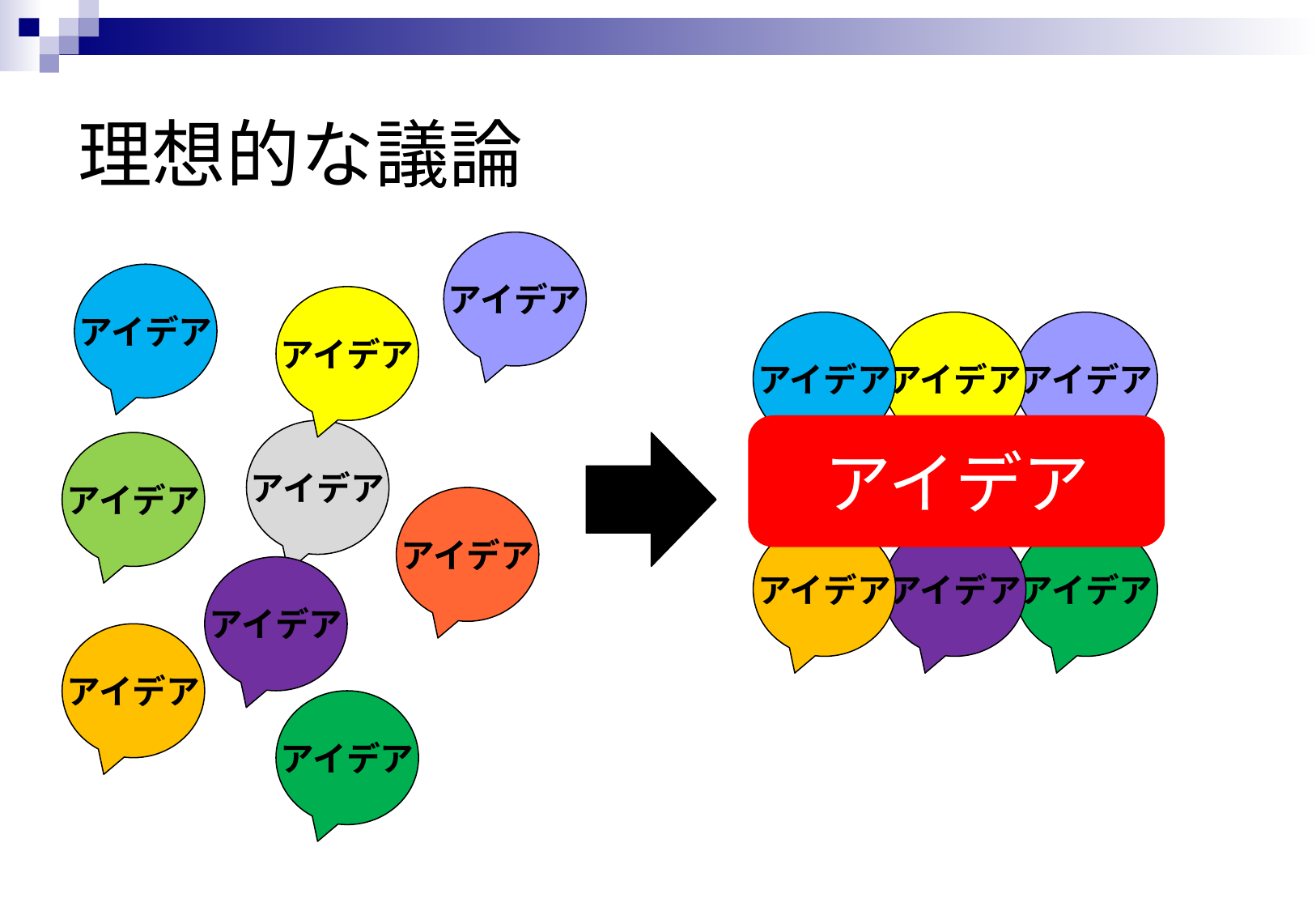

# 理想的な議論
アイデア
アイデア
アイデア
アイデア
アイデア
アイデア
アイデア
アイデア
アイデア
アイデア
アイデア
アイデア
アイデア

アイデア
アイデア

アイデア
アイデア
アイデア
アイデア